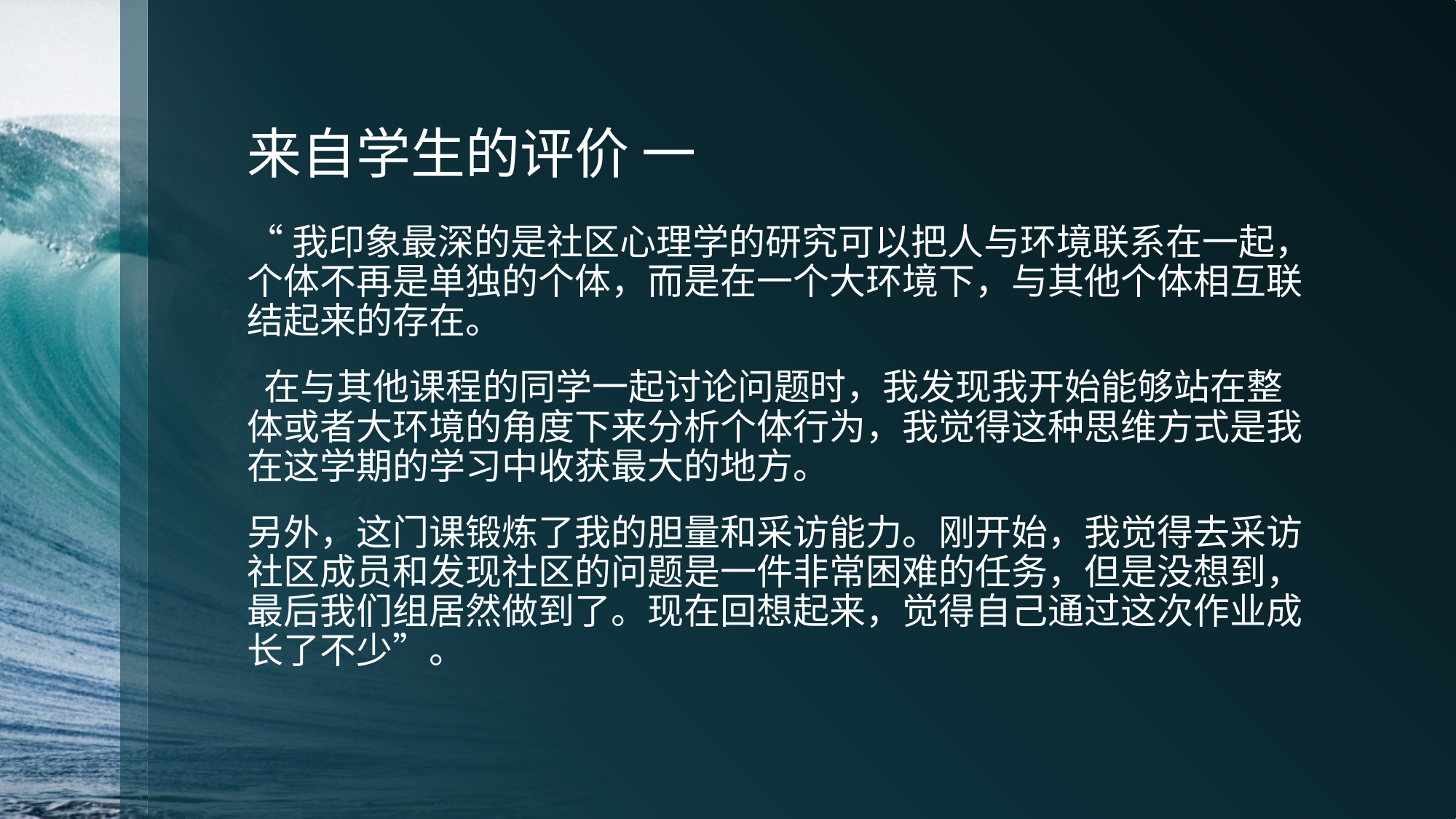

# 来自学生的评价 一
“我印象最深的是社区心理学的研究可以把人与环境联系在一起，个体不再是单独的个体，而是在一个大环境下，与其他个体相互联结起来的存在。
 在与其他课程的同学一起讨论问题时，我发现我开始能够站在整体或者大环境的角度下来分析个体行为，我觉得这种思维方式是我在这学期的学习中收获最大的地方。
另外，这门课锻炼了我的胆量和采访能力。刚开始，我觉得去采访社区成员和发现社区的问题是一件非常困难的任务，但是没想到，最后我们组居然做到了。现在回想起来，觉得自己通过这次作业成长了不少”。